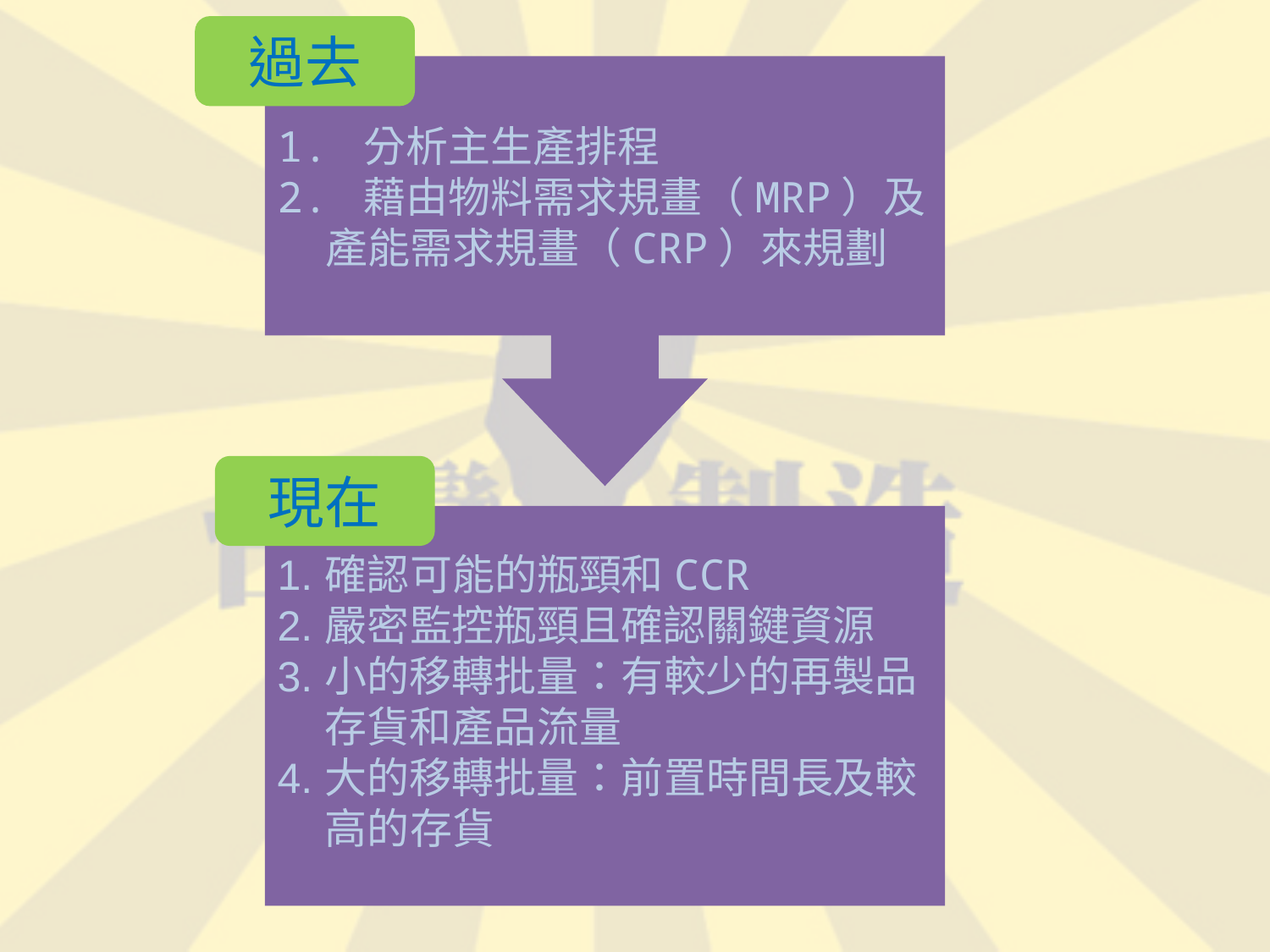

過去
1. 分析主生產排程
2. 藉由物料需求規畫（MRP）及
    產能需求規畫（CRP）來規劃
#
現在

確認可能的瓶頸和CCR
嚴密監控瓶頸且確認關鍵資源
小的移轉批量：有較少的再製品存貨和產品流量
大的移轉批量：前置時間長及較高的存貨